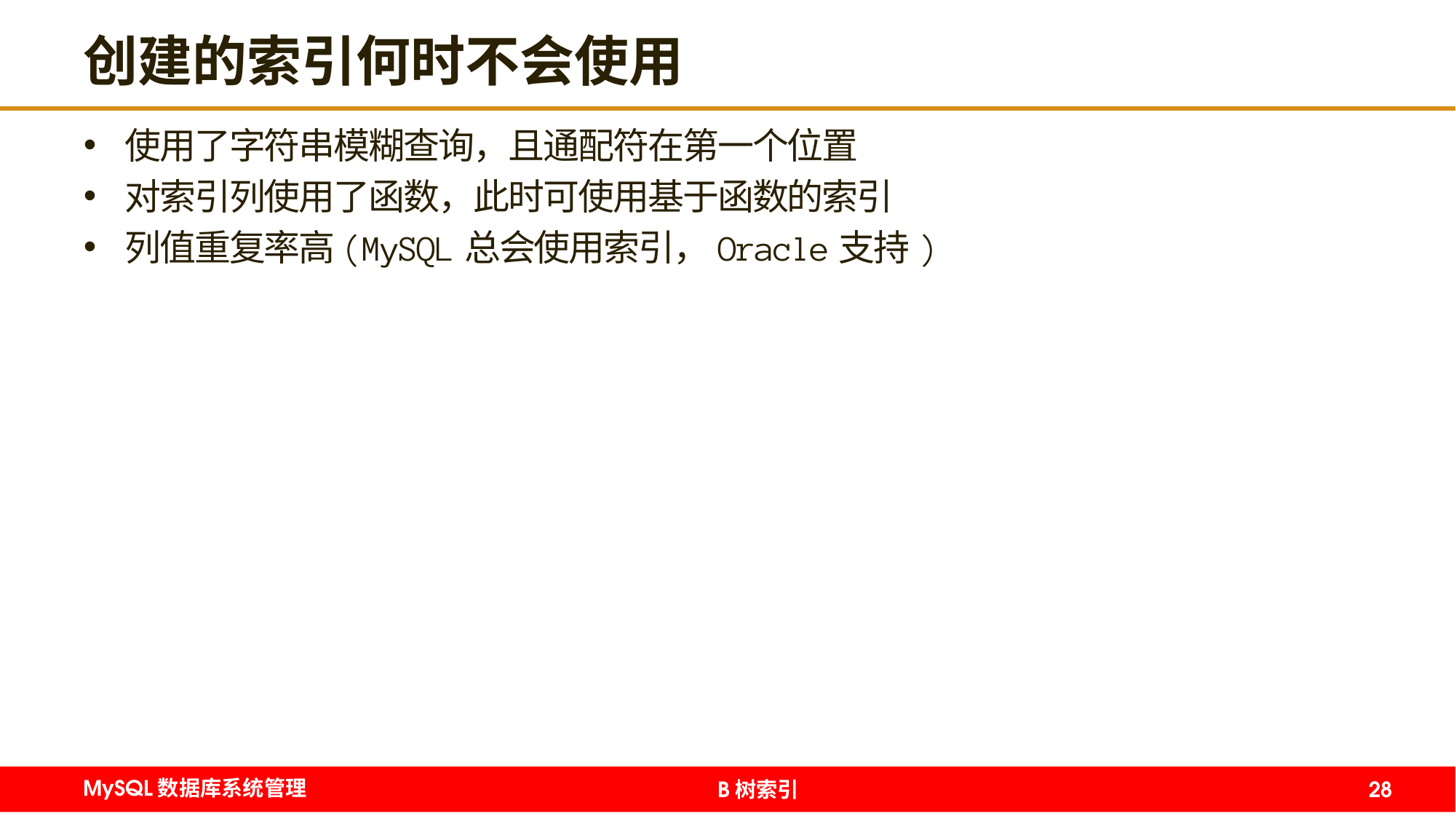

# 创建的索引何时不会使用
使用了字符串模糊查询，且通配符在第一个位置
对索引列使用了函数，此时可使用基于函数的索引
列值重复率高(MySQL总会使用索引，Oracle支持)